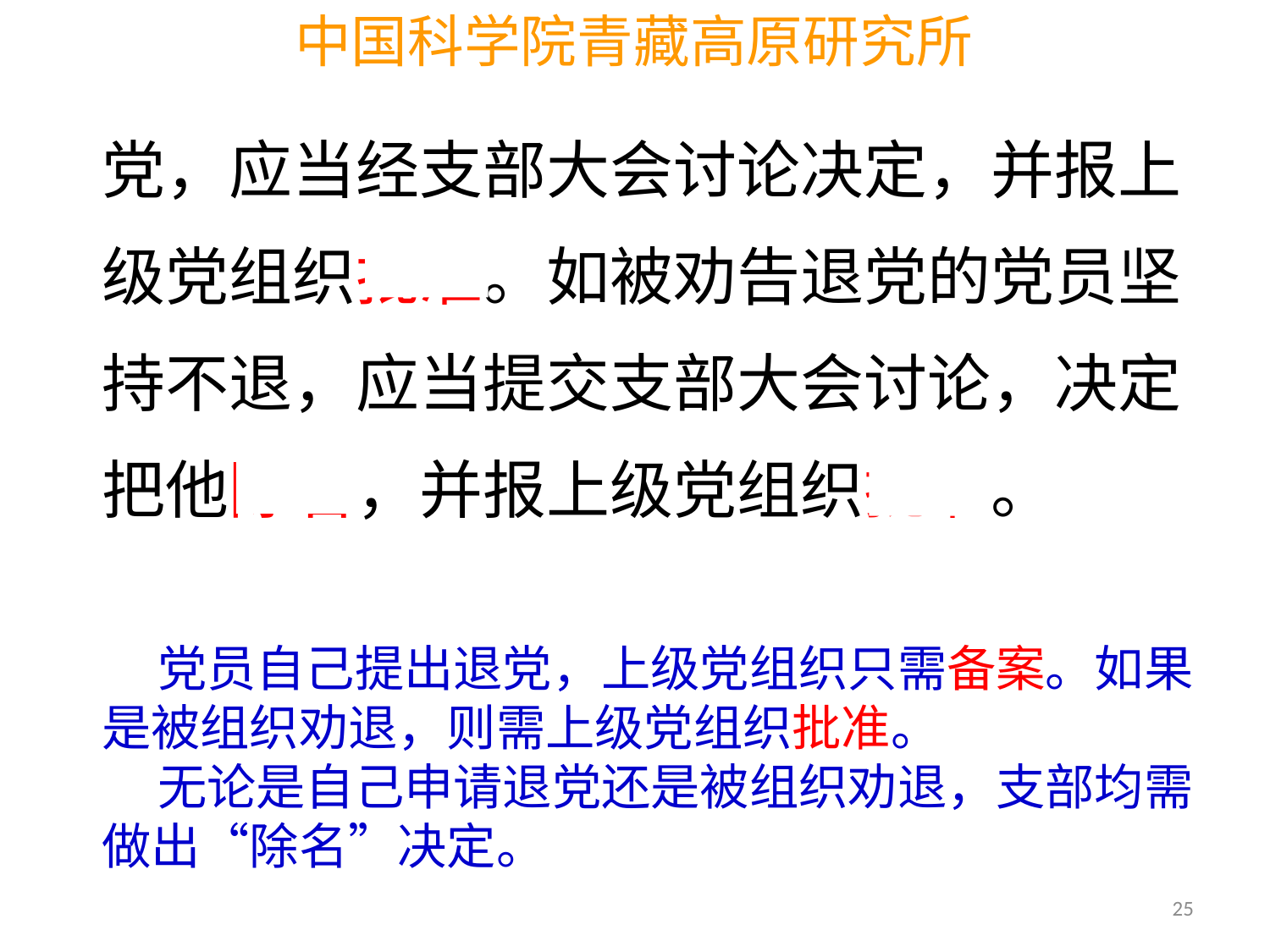

# 党，应当经支部大会讨论决定，并报上级党组织批准。如被劝告退党的党员坚持不退，应当提交支部大会讨论，决定把他除名，并报上级党组织批准。

    党员自己提出退党，上级党组织只需备案。如果是被组织劝退，则需上级党组织批准。
    无论是自己申请退党还是被组织劝退，支部均需做出“除名”决定。
25